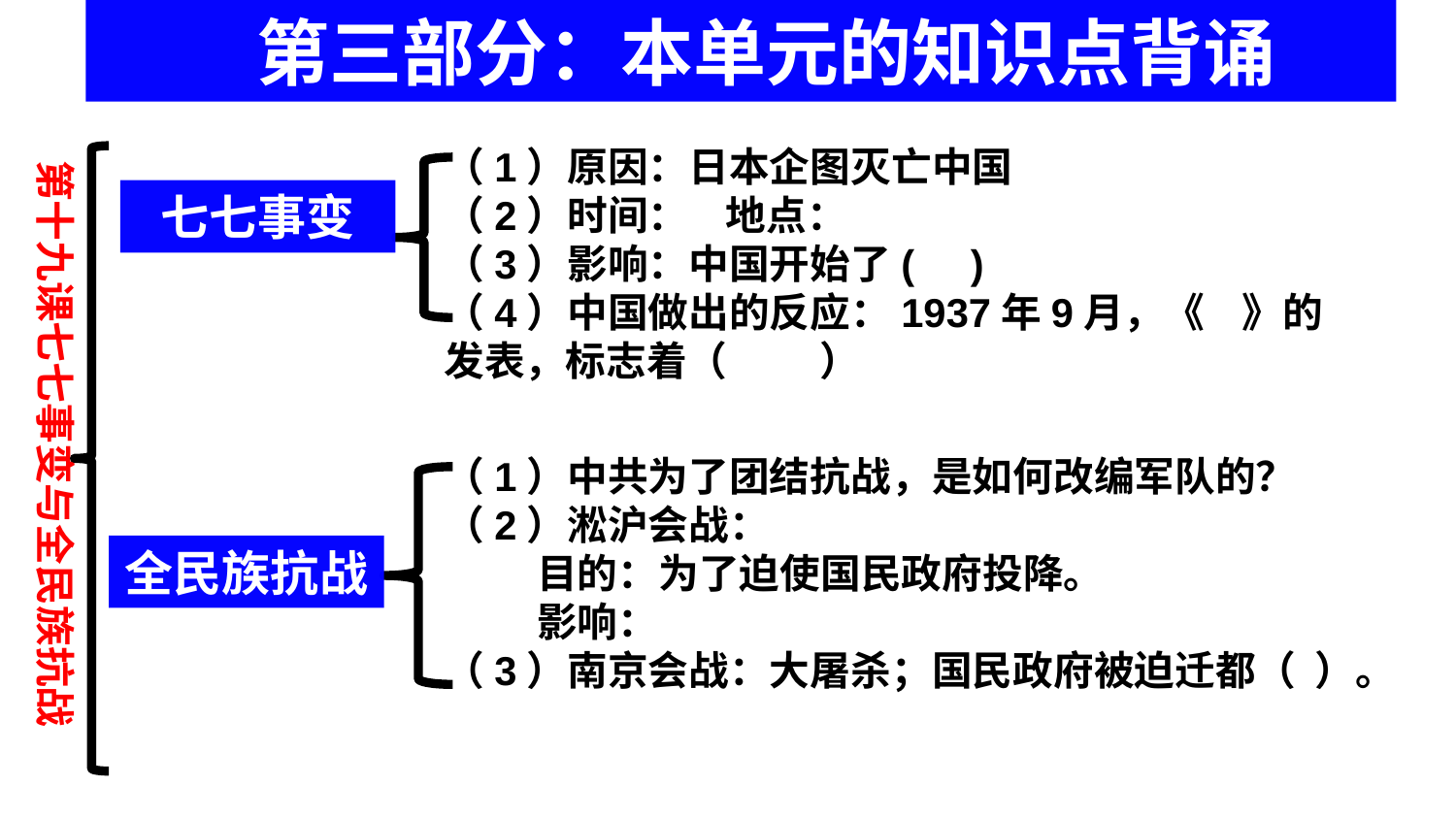

第三部分：本单元的知识点背诵
（1）原因：日本企图灭亡中国
（2）时间：    地点：
（3）影响：中国开始了(     )
（4）中国做出的反应：1937年9月，《    》的发表，标志着（          ）
第十九课七七事变与全民族抗战

七七事变

（1）中共为了团结抗战，是如何改编军队的？
（2）淞沪会战：
         目的：为了迫使国民政府投降。
         影响：
（3）南京会战：大屠杀；国民政府被迫迁都（  ）。

全民族抗战